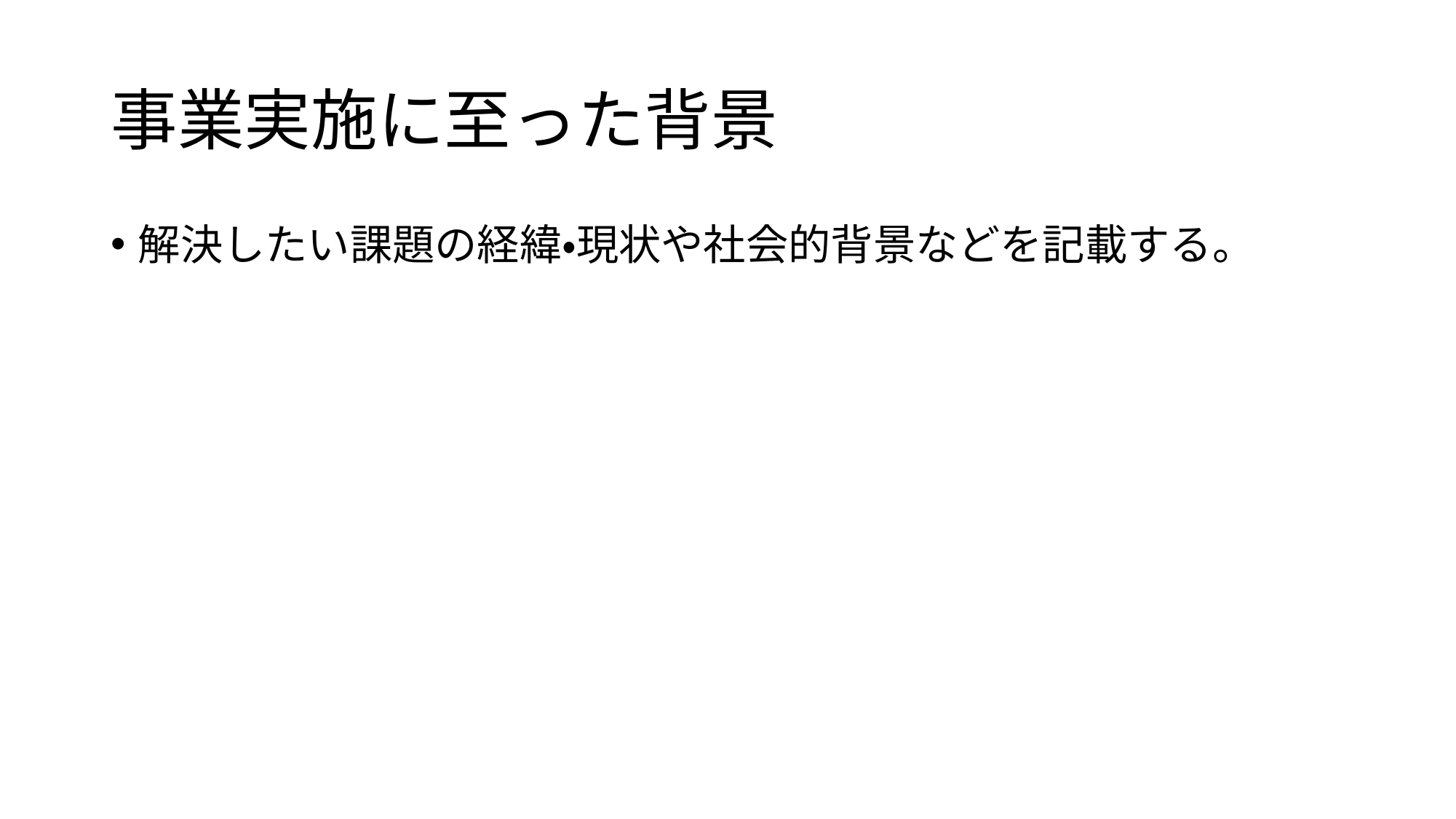

# 事業実施に至った背景
解決したい課題の経緯・現状や社会的背景などを記載する。